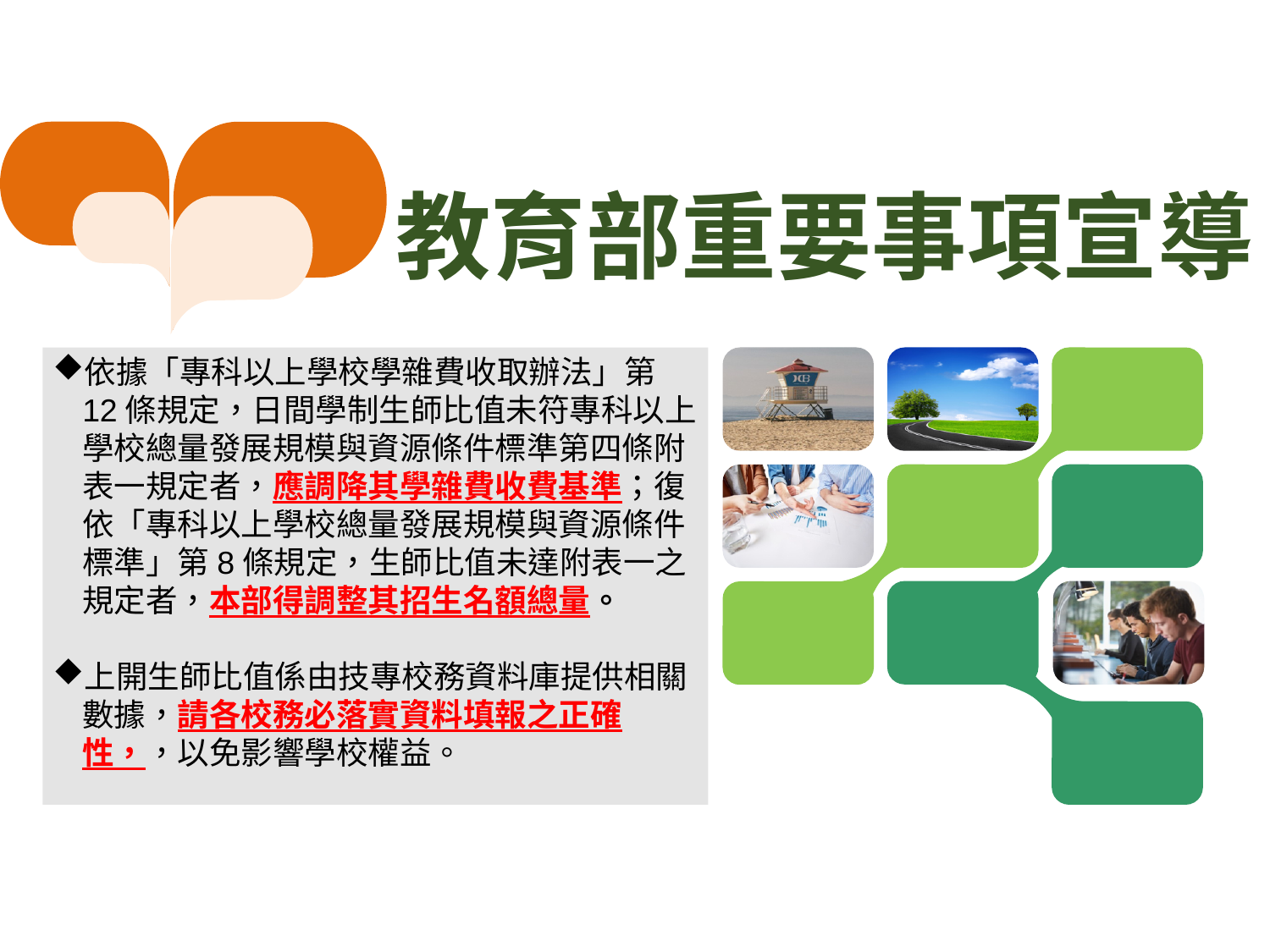

教育部重要事項宣導
依據「專科以上學校學雜費收取辦法」第12條規定，日間學制生師比值未符專科以上學校總量發展規模與資源條件標準第四條附表一規定者，應調降其學雜費收費基準；復依「專科以上學校總量發展規模與資源條件標準」第8條規定，生師比值未達附表一之規定者，本部得調整其招生名額總量。

上開生師比值係由技專校務資料庫提供相關數據，請各校務必落實資料填報之正確性，，以免影響學校權益。